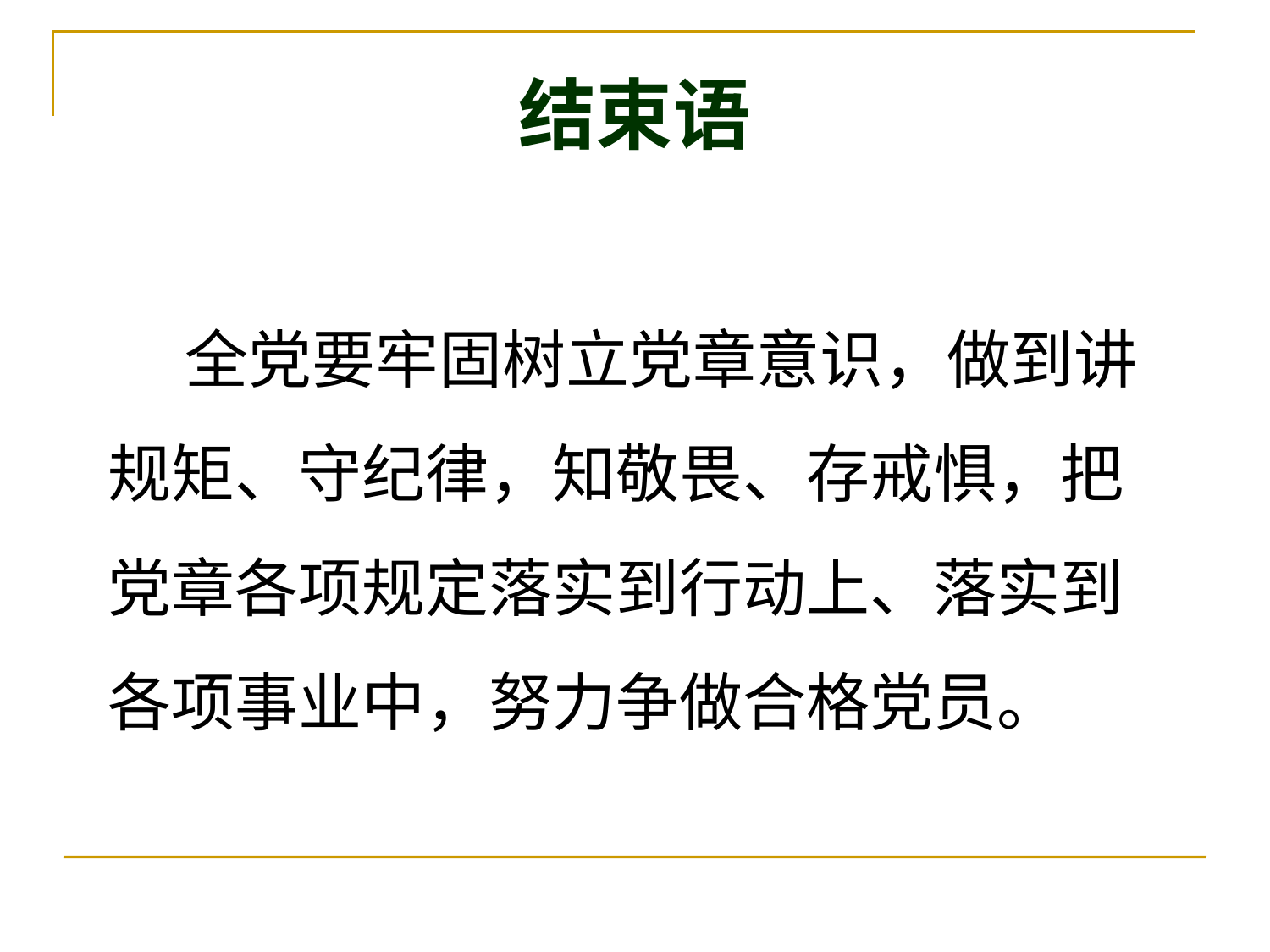

# 结束语
结束语
     全党要牢固树立党章意识，做到讲规矩、守纪律，知敬畏、存戒惧，把党章各项规定落实到行动上、落实到各项事业中，努力争做合格党员。